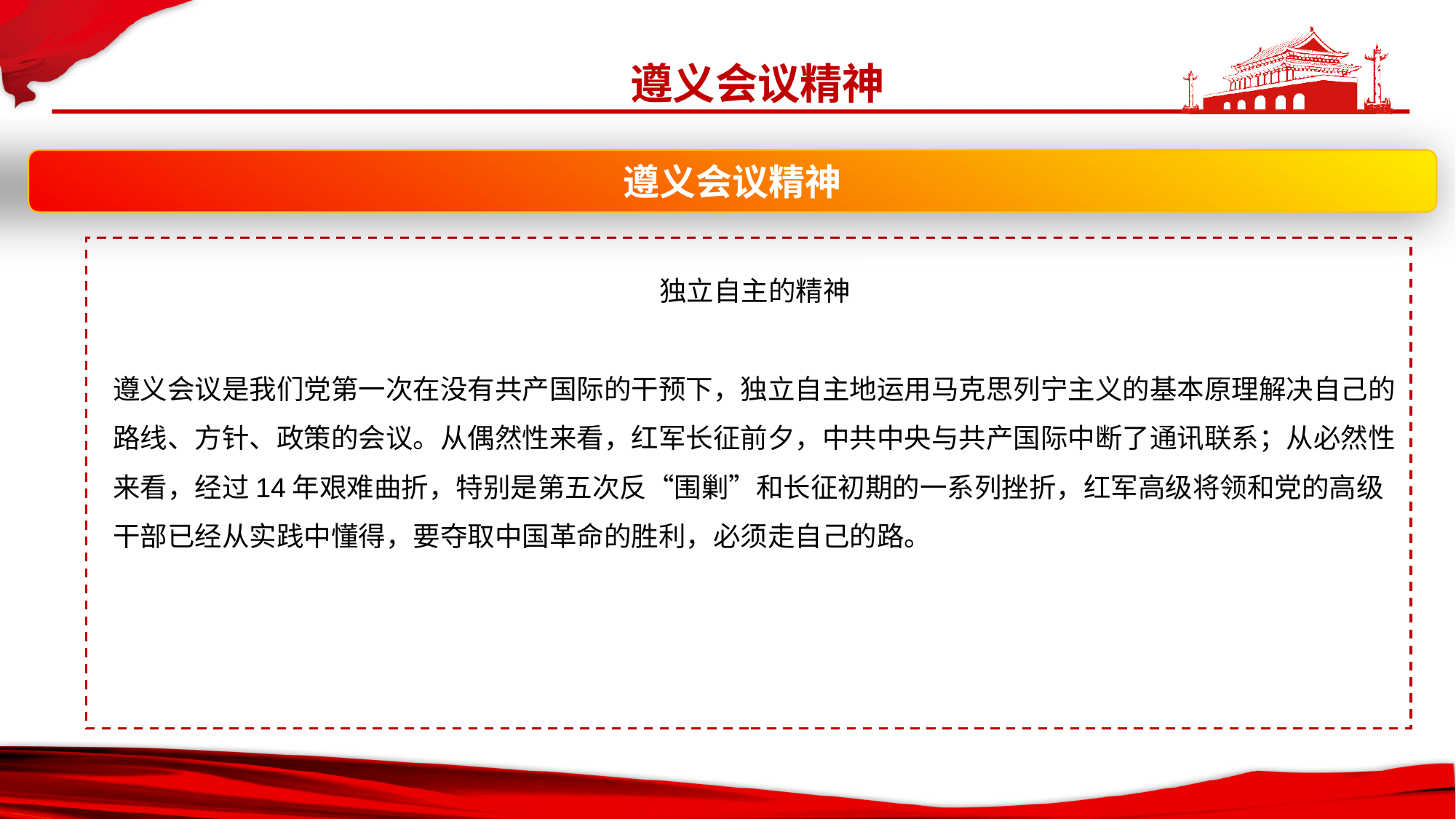

遵义会议精神
遵义会议精神

独立自主的精神

遵义会议是我们党第一次在没有共产国际的干预下，独立自主地运用马克思列宁主义的基本原理解决自己的路线、方针、政策的会议。从偶然性来看，红军长征前夕，中共中央与共产国际中断了通讯联系；从必然性来看，经过14年艰难曲折，特别是第五次反“围剿”和长征初期的一系列挫折，红军高级将领和党的高级干部已经从实践中懂得，要夺取中国革命的胜利，必须走自己的路。